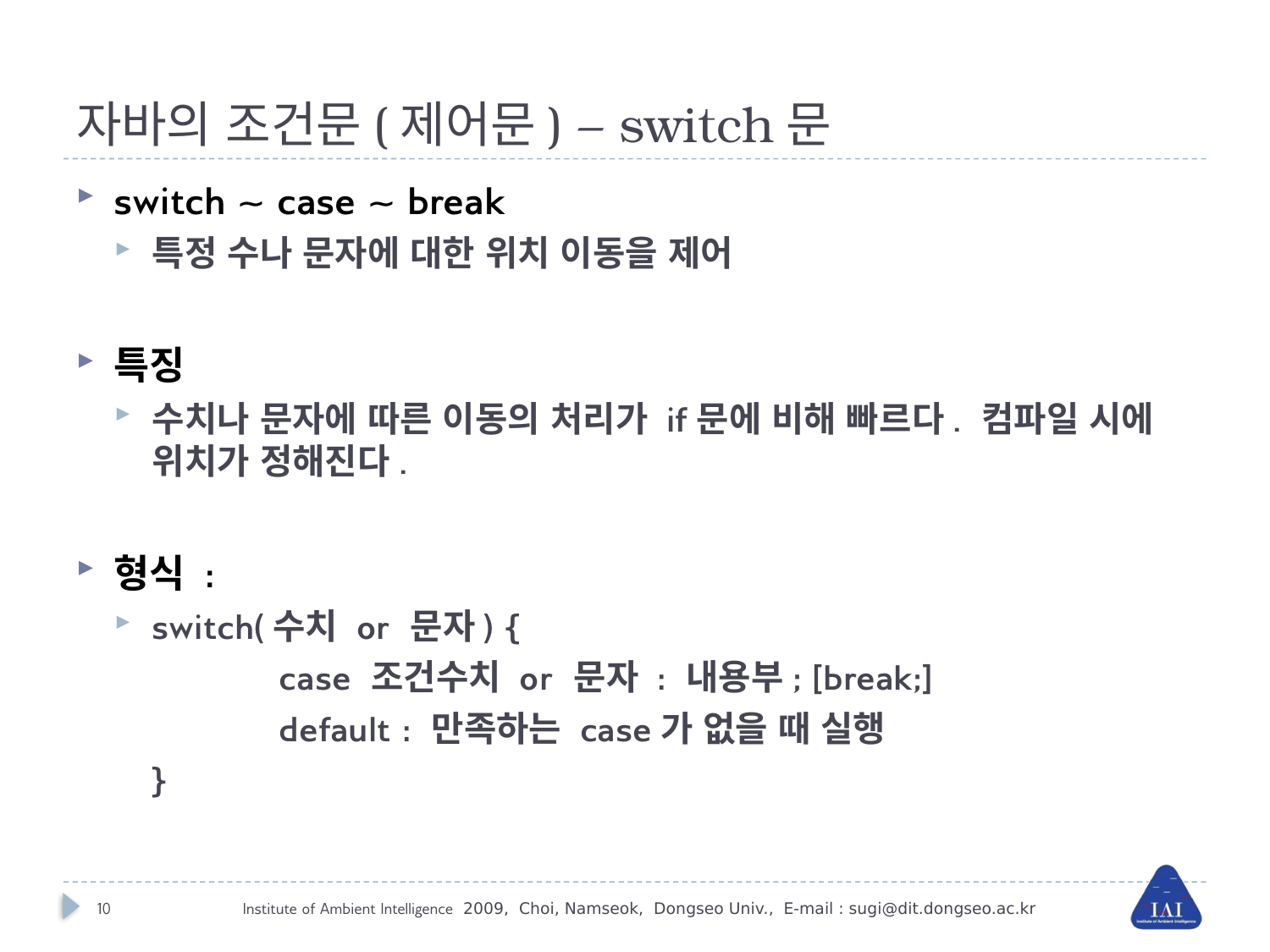

# 자바의 조건문(제어문) – switch문
switch ~ case ~ break
특정 수나 문자에 대한 위치 이동을 제어

특징
수치나 문자에 따른 이동의 처리가 if문에 비해 빠르다. 컴파일 시에 위치가 정해진다.

형식 :
switch(수치 or 문자) {
		case 조건수치 or 문자 : 내용부; [break;]
		default : 만족하는 case가 없을 때 실행
	}